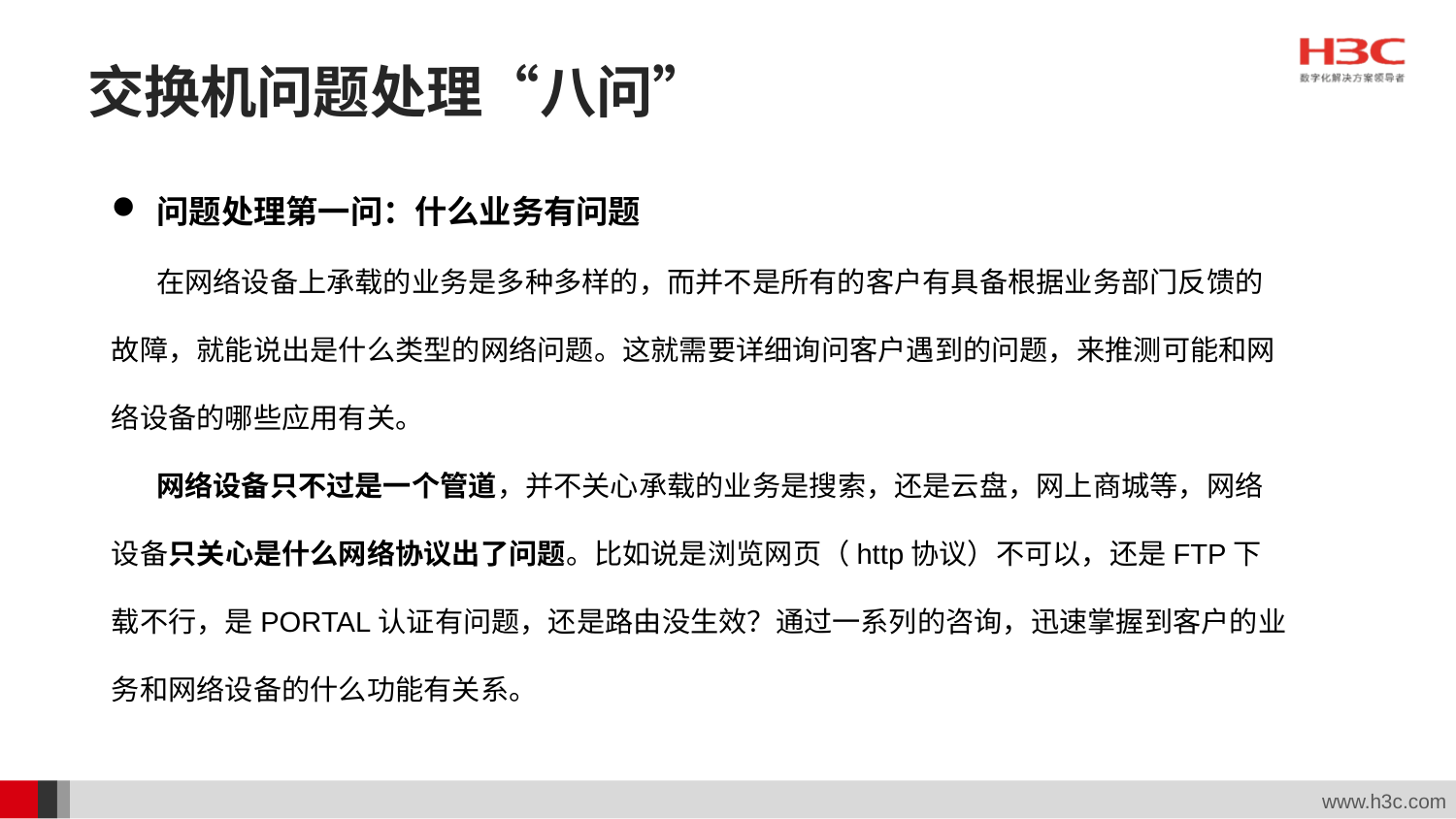

# 交换机问题处理“八问”
问题处理第一问：什么业务有问题
      在网络设备上承载的业务是多种多样的，而并不是所有的客户有具备根据业务部门反馈的故障，就能说出是什么类型的网络问题。这就需要详细询问客户遇到的问题，来推测可能和网络设备的哪些应用有关。
      网络设备只不过是一个管道，并不关心承载的业务是搜索，还是云盘，网上商城等，网络设备只关心是什么网络协议出了问题。比如说是浏览网页（http协议）不可以，还是FTP下载不行，是PORTAL认证有问题，还是路由没生效？通过一系列的咨询，迅速掌握到客户的业务和网络设备的什么功能有关系。